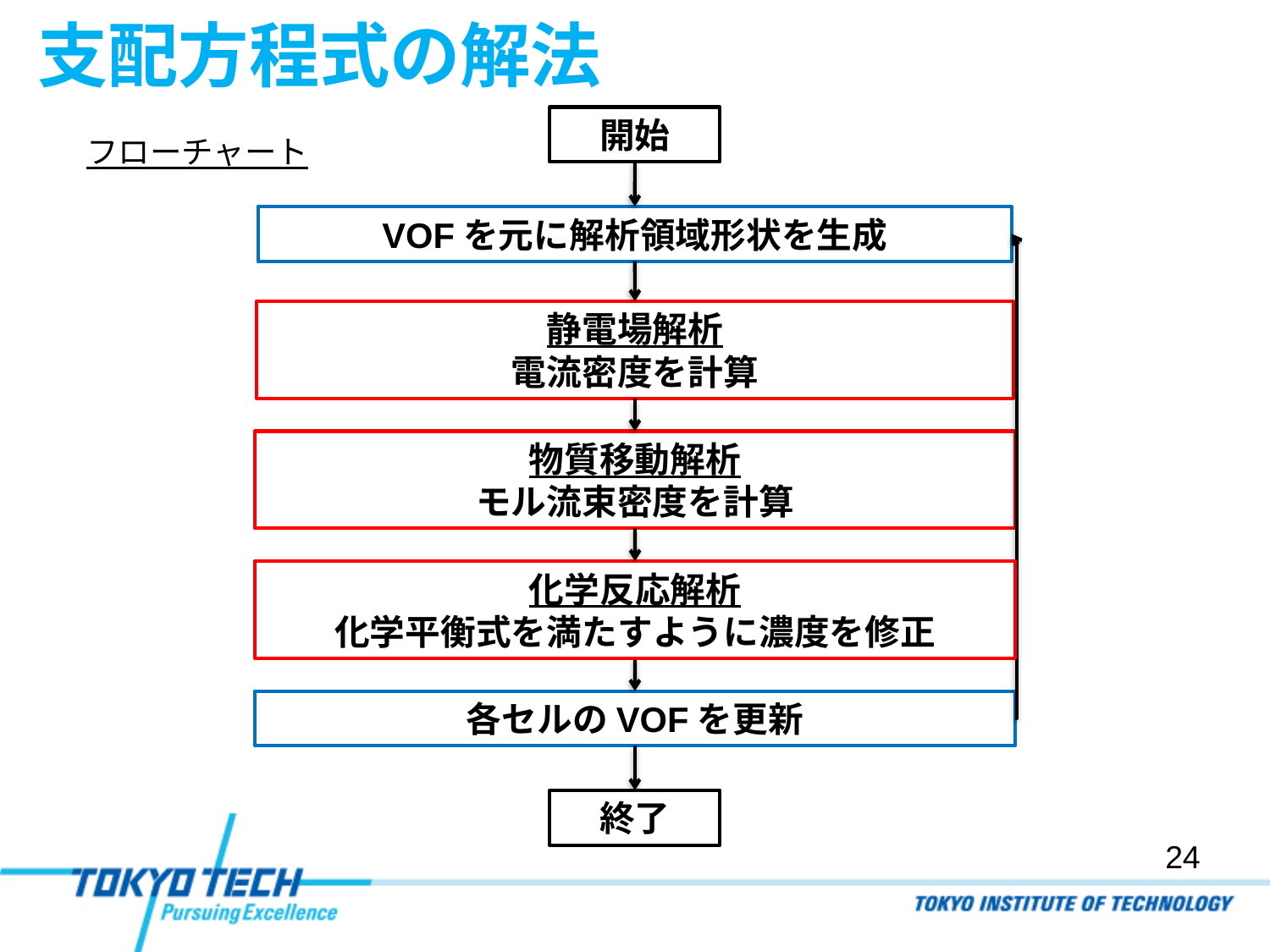

# 支配方程式の解法
開始
VOFを元に解析領域形状を生成
静電場解析
電流密度を計算
物質移動解析
モル流束密度を計算
化学反応解析
化学平衡式を満たすように濃度を修正
各セルのVOFを更新
終了
フローチャート